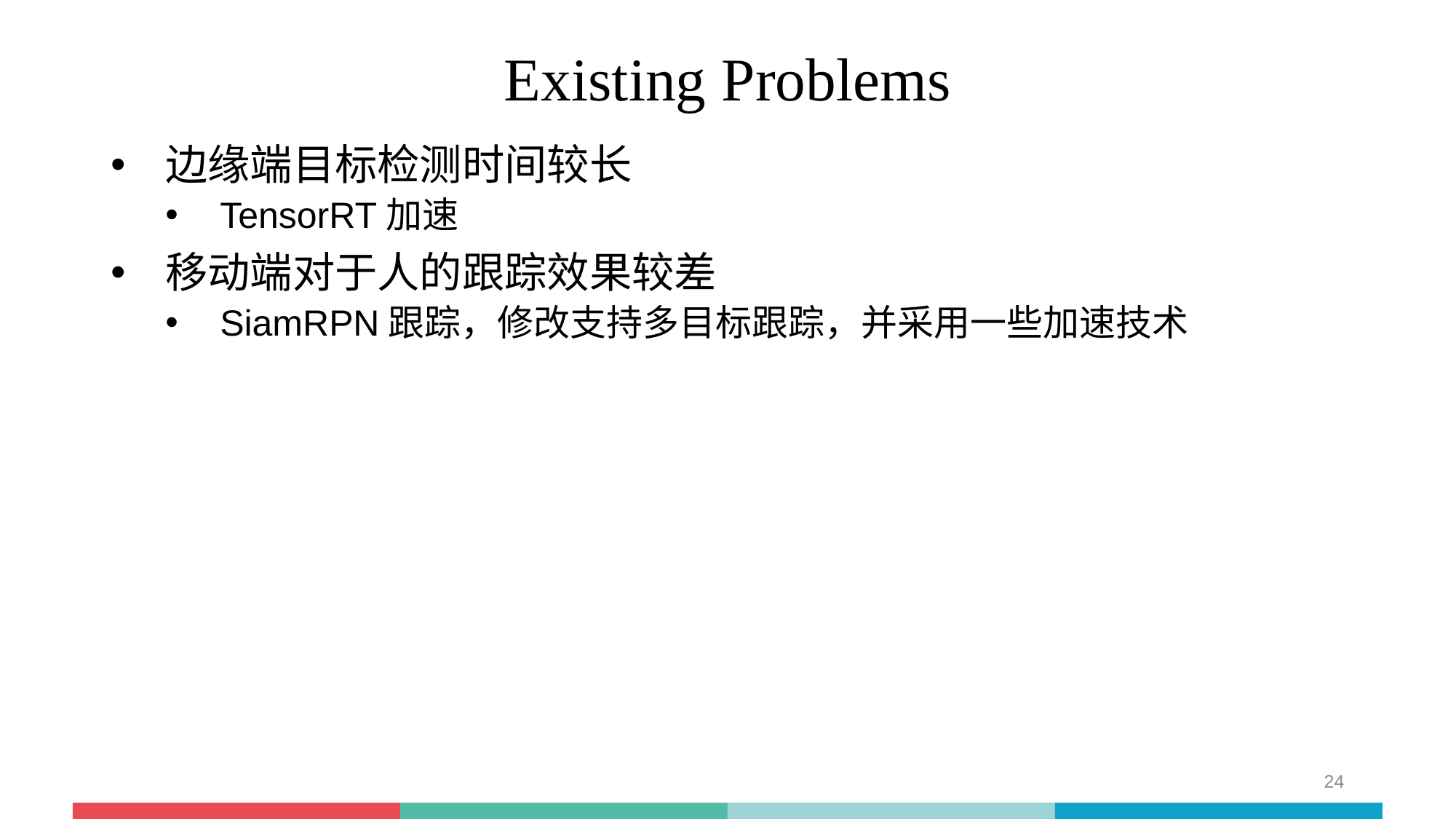

# Existing Problems
边缘端目标检测时间较长
TensorRT加速
移动端对于人的跟踪效果较差
SiamRPN跟踪，修改支持多目标跟踪，并采用一些加速技术
24